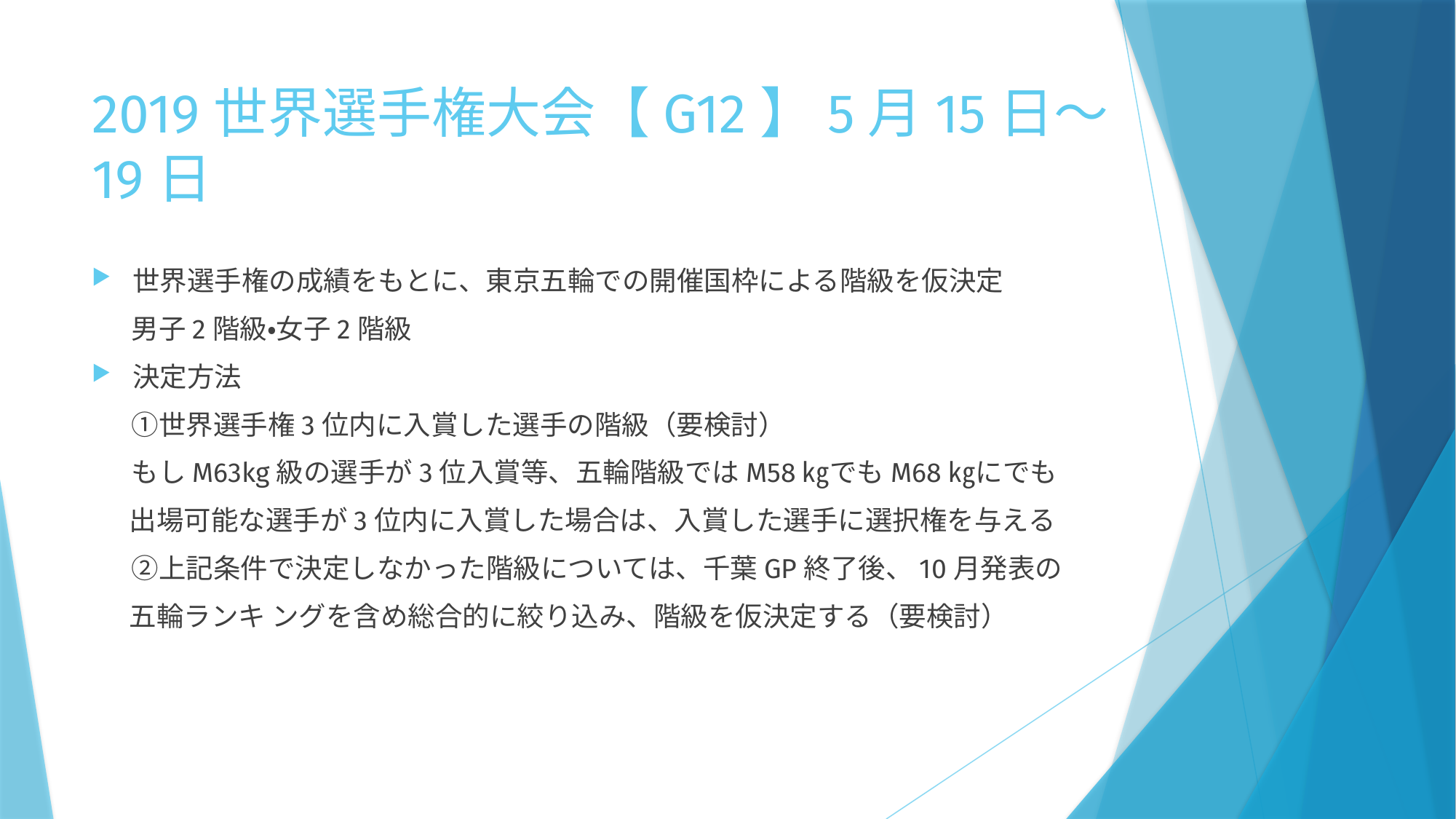

# 2019世界選手権大会【G12】5月15日～19日
世界選手権の成績をもとに、東京五輪での開催国枠による階級を仮決定
　  男子2階級・女子2階級
決定方法
　  ①世界選手権3位内に入賞した選手の階級（要検討）
　  もしM63kg級の選手が3位入賞等、五輪階級ではM58㎏でもM68㎏にでも
     出場可能な選手が3位内に入賞した場合は、入賞した選手に選択権を与える
　  ②上記条件で決定しなかった階級については、千葉GP終了後、10月発表の
     五輪ランキ ングを含め総合的に絞り込み、階級を仮決定する（要検討）